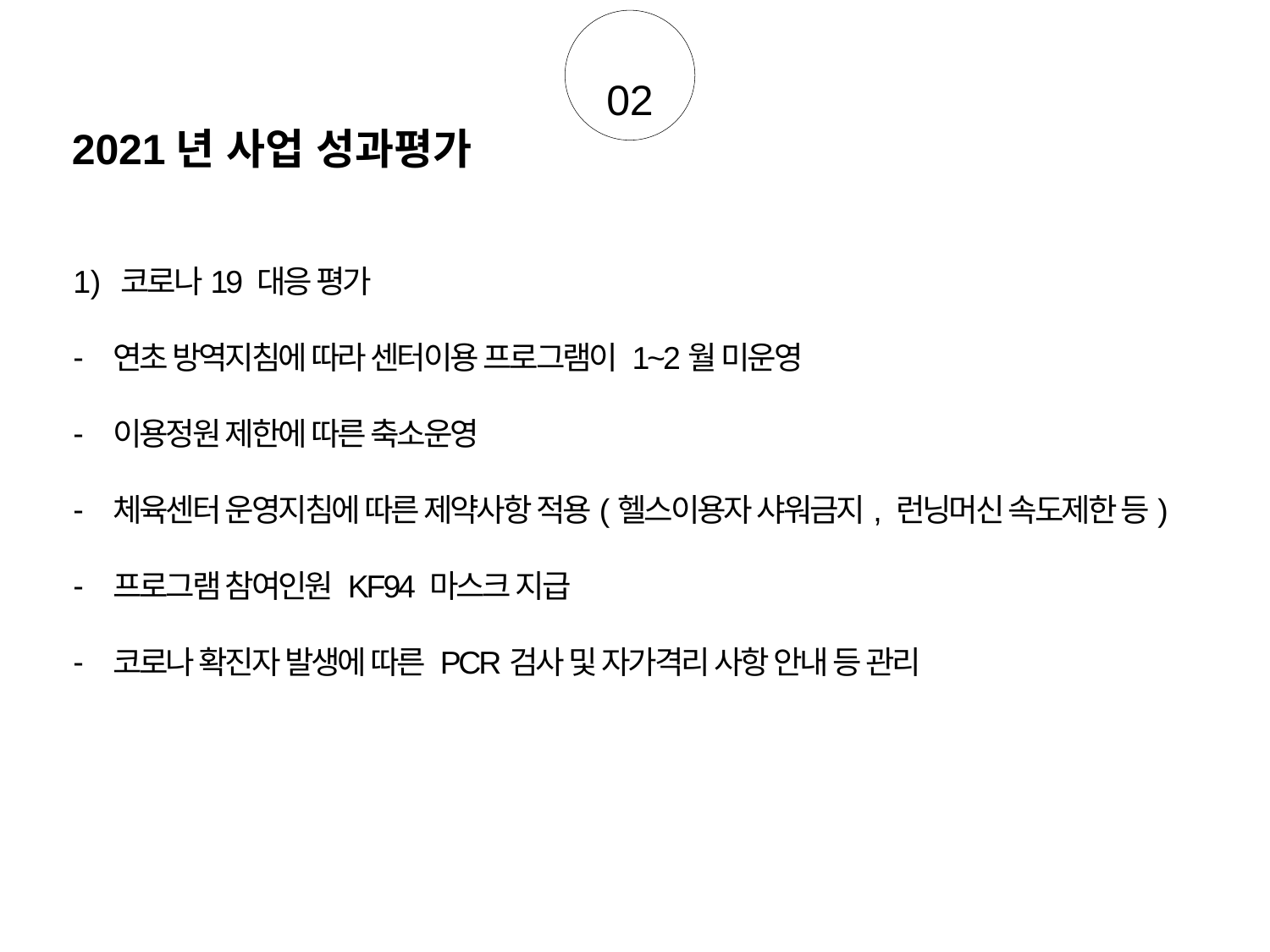

02
2021년 사업 성과평가
코로나19 대응 평가
연초 방역지침에 따라 센터이용 프로그램이 1~2월 미운영
이용정원 제한에 따른 축소운영
체육센터 운영지침에 따른 제약사항 적용(헬스이용자 샤워금지, 런닝머신 속도제한 등)
프로그램 참여인원 KF94 마스크 지급
코로나 확진자 발생에 따른 PCR검사 및 자가격리 사항 안내 등 관리